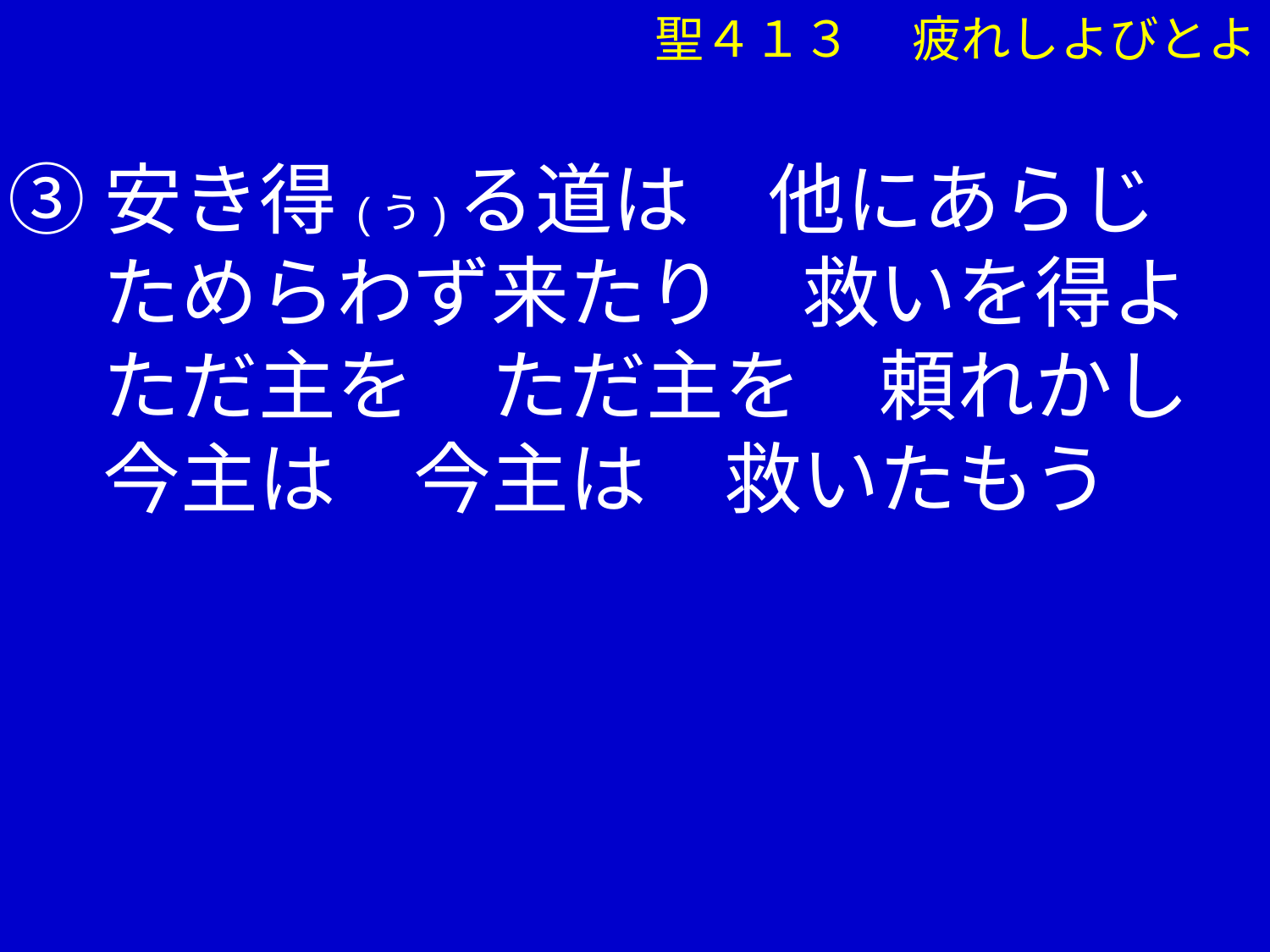

聖４１３ 　疲れしよびとよ
③安き得(う)る道は　他にあらじ
　 ためらわず来たり　救いを得よ
　 ただ主を　ただ主を　頼れかし
　 今主は　今主は　救いたもう